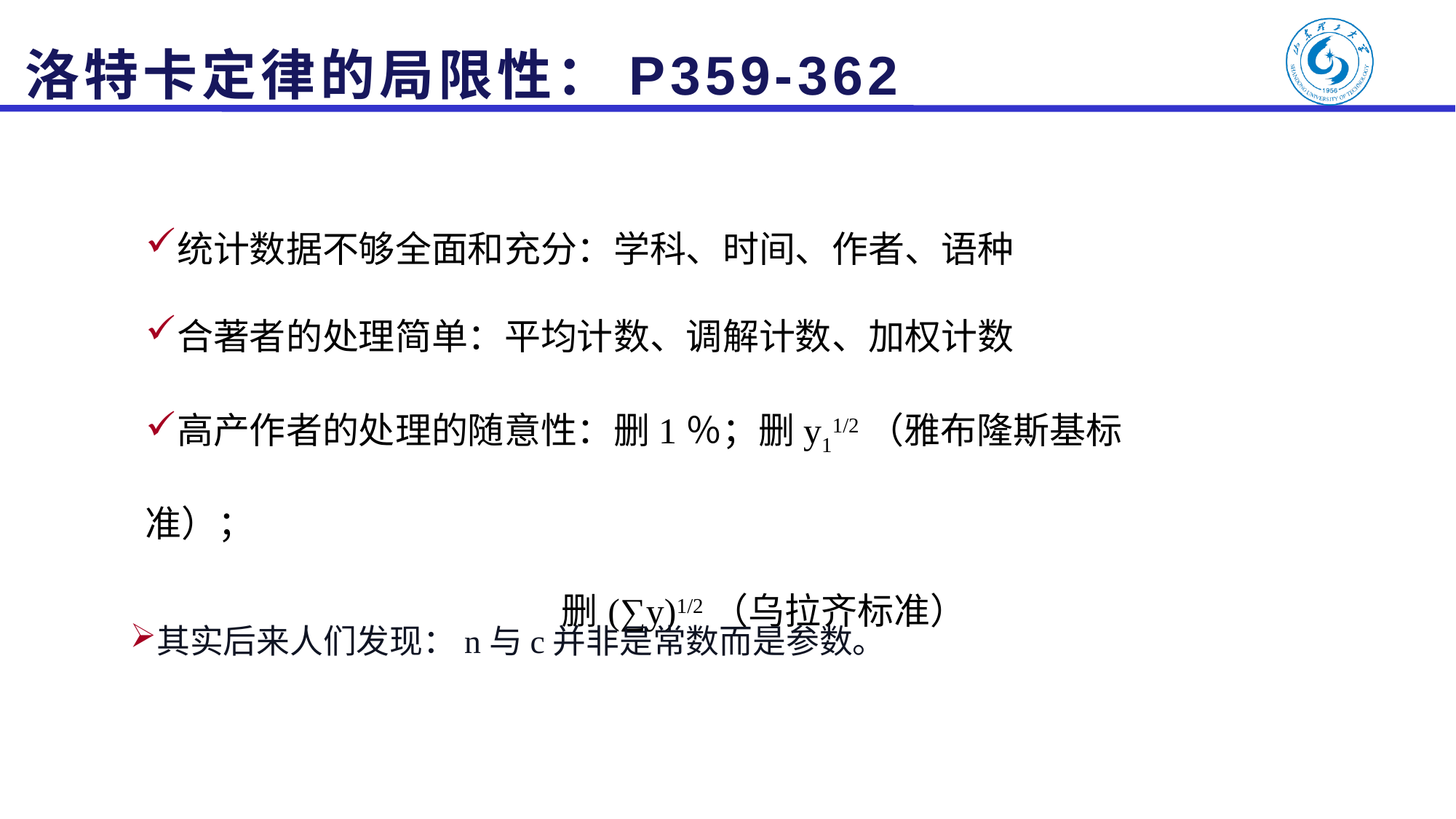

# 洛特卡定律的局限性：P359-362
统计数据不够全面和充分：学科、时间、作者、语种
合著者的处理简单：平均计数、调解计数、加权计数
高产作者的处理的随意性：删1％；删y11/2（雅布隆斯基标准）；
                                                   删(∑y)1/2（乌拉齐标准）
其实后来人们发现：n与c并非是常数而是参数。